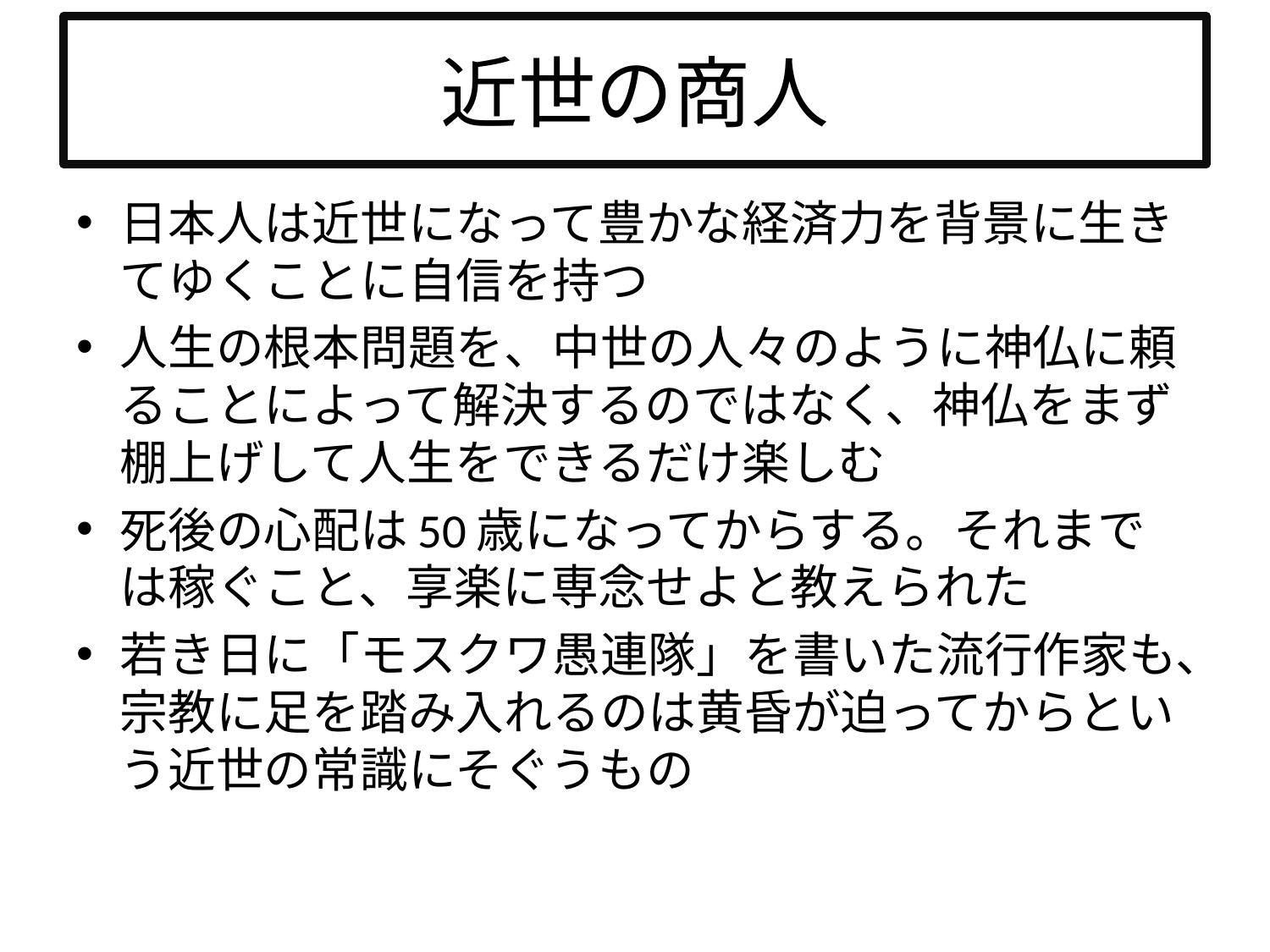

# 近世の商人
日本人は近世になって豊かな経済力を背景に生きてゆくことに自信を持つ
人生の根本問題を、中世の人々のように神仏に頼ることによって解決するのではなく、神仏をまず棚上げして人生をできるだけ楽しむ
死後の心配は50歳になってからする。それまでは稼ぐこと、享楽に専念せよと教えられた
若き日に「モスクワ愚連隊」を書いた流行作家も、宗教に足を踏み入れるのは黄昏が迫ってからという近世の常識にそぐうもの